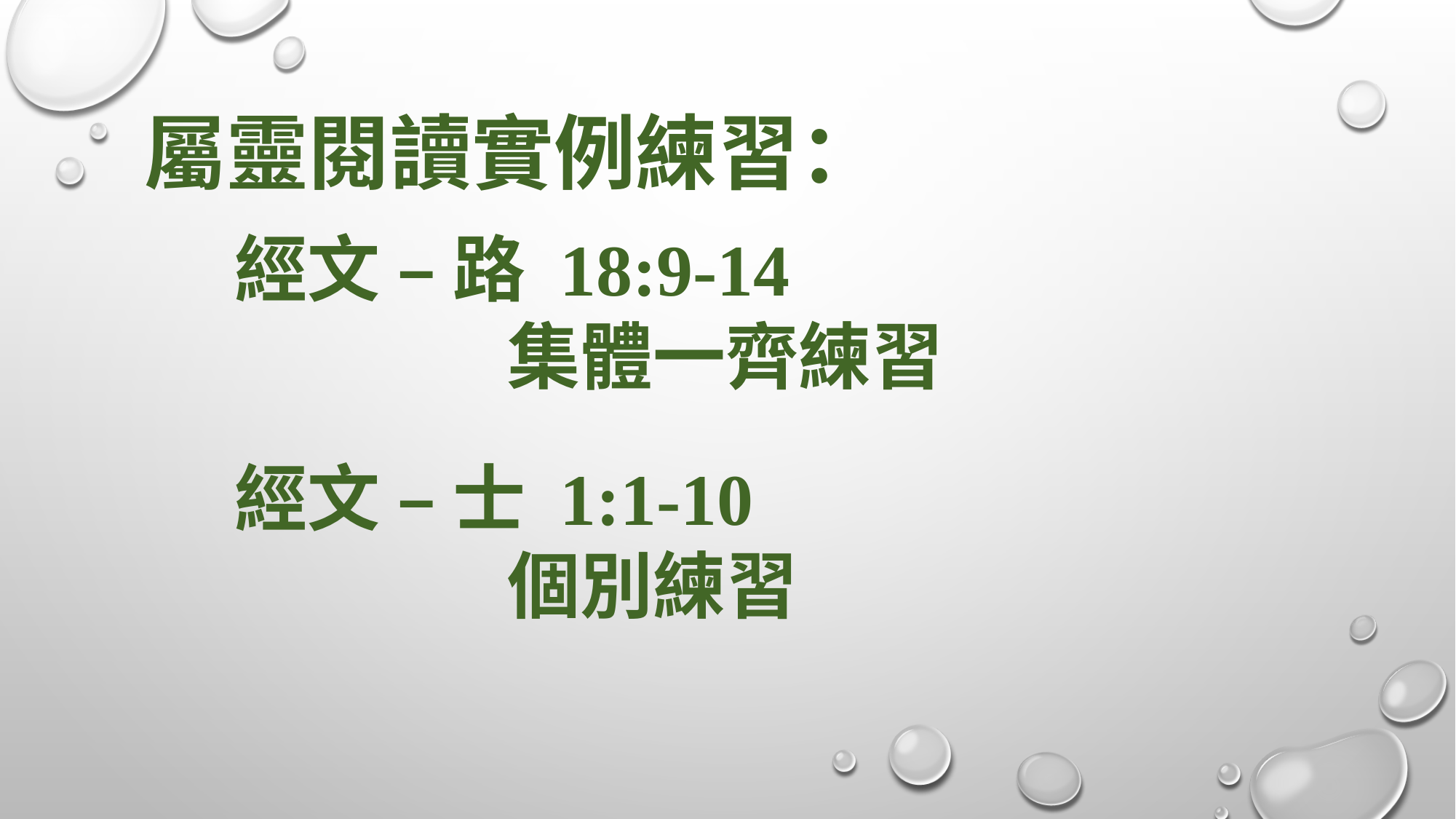

屬靈閱讀實例練習：
經文 – 路 18:9-14
 		集體一齊練習
經文 – 士 1:1-10
 		個別練習